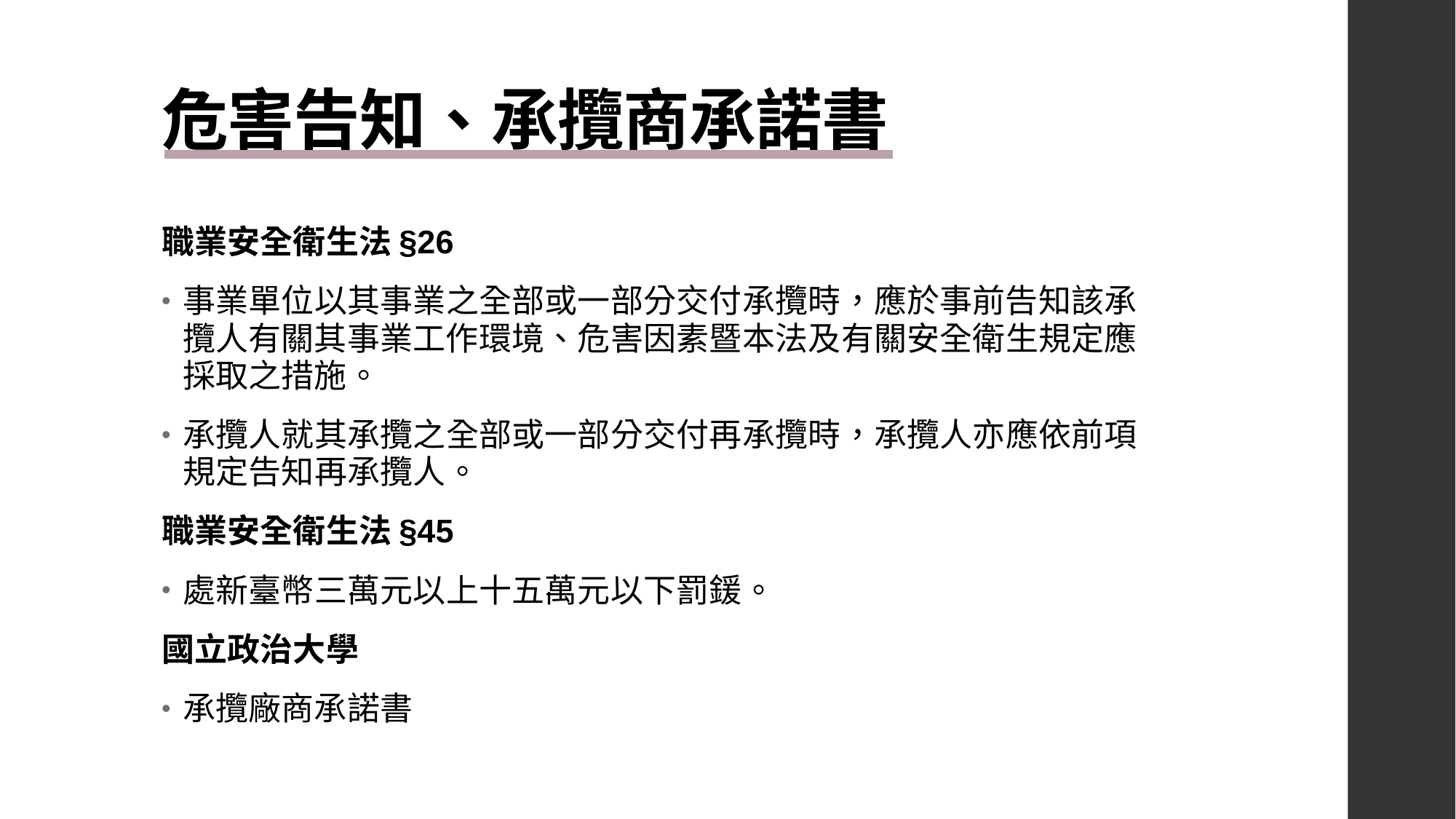

# 危害告知、承攬商承諾書
職業安全衛生法§26
事業單位以其事業之全部或一部分交付承攬時，應於事前告知該承攬人有關其事業工作環境、危害因素暨本法及有關安全衛生規定應採取之措施。
承攬人就其承攬之全部或一部分交付再承攬時，承攬人亦應依前項規定告知再承攬人。
職業安全衛生法§45
處新臺幣三萬元以上十五萬元以下罰鍰。
國立政治大學
承攬廠商承諾書